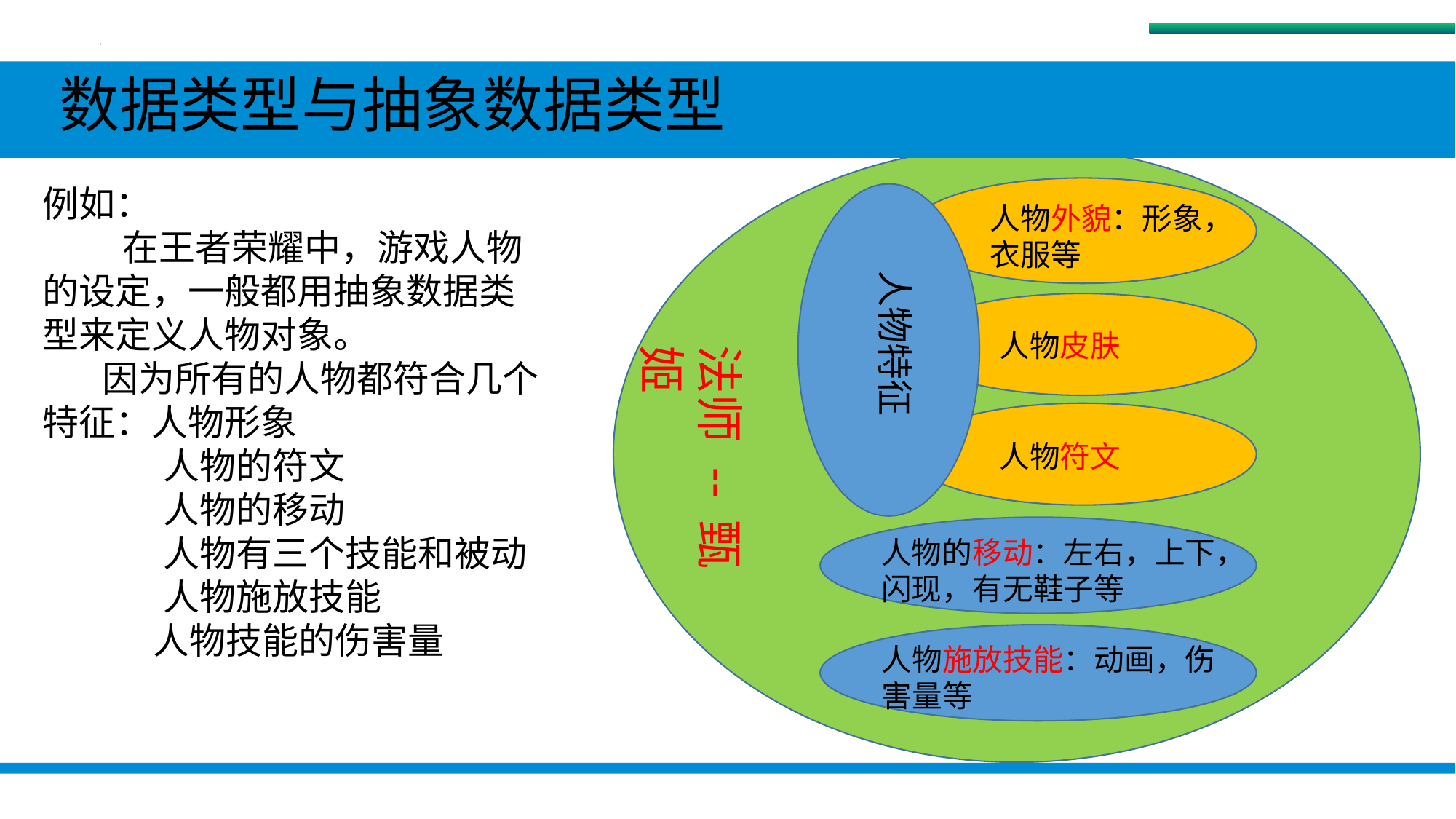

抽象数据类型

  数据类型与抽象数据类型

法师 -- 甄姬
例如：
       在王者荣耀中，游戏人物的设定，一般都用抽象数据类型来定义人物对象。
     因为所有的人物都符合几个特征：人物形象
           人物的符文
           人物的移动
           人物有三个技能和被动
           人物施放技能
          人物技能的伤害量

人物外貌：形象，衣服等

人物特征

人物皮肤

人物符文

人物的移动：左右，上下，闪现，有无鞋子等

人物施放技能：动画，伤害量等
#